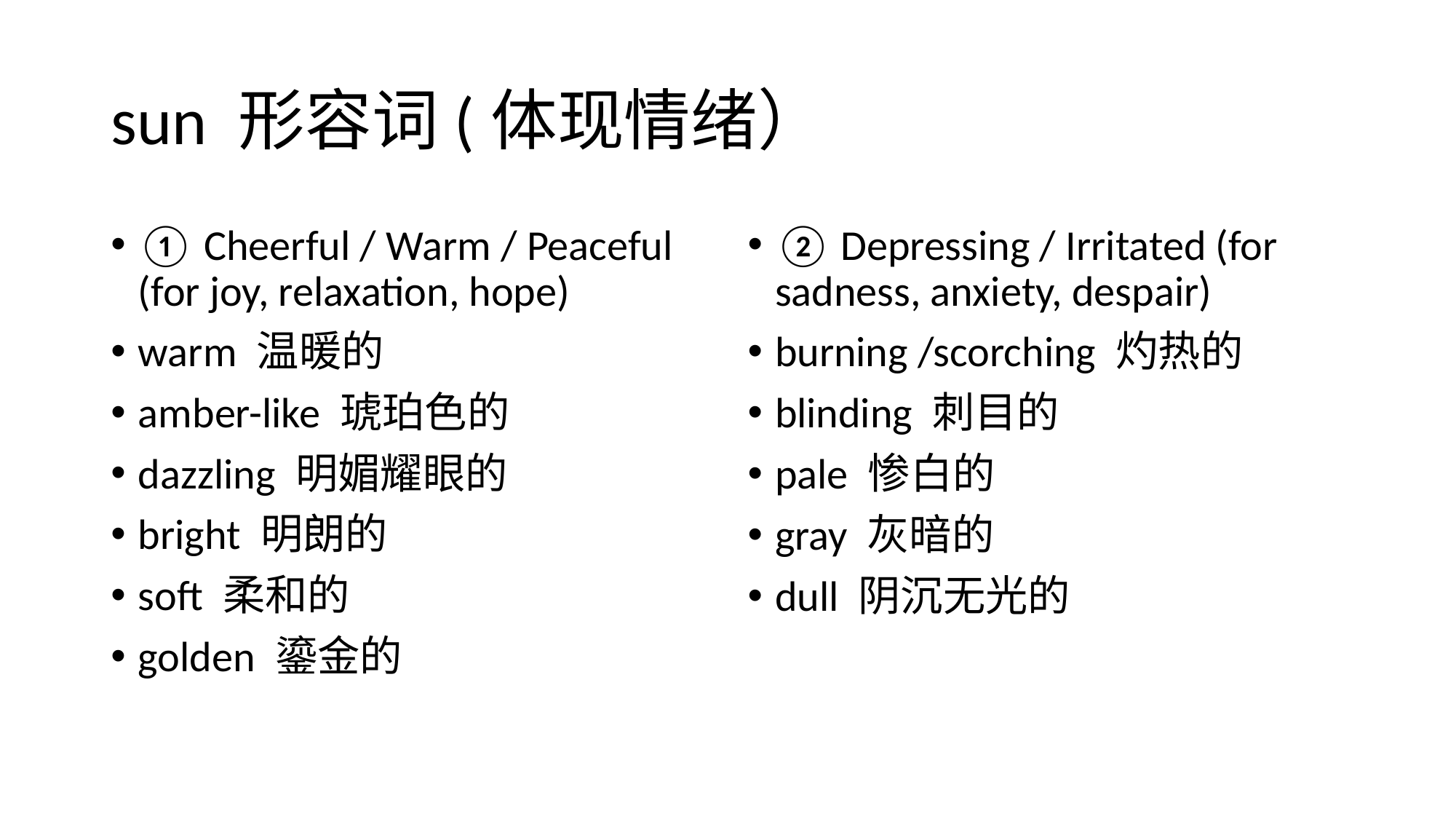

# sun 形容词(体现情绪）
① Cheerful / Warm / Peaceful (for joy, relaxation, hope)
warm 温暖的
amber-like 琥珀色的
dazzling 明媚耀眼的
bright 明朗的
soft 柔和的
golden 鎏金的

② Depressing / Irritated (for sadness, anxiety, despair)
burning /scorching 灼热的
blinding 刺目的
pale 惨白的
gray 灰暗的
dull 阴沉无光的